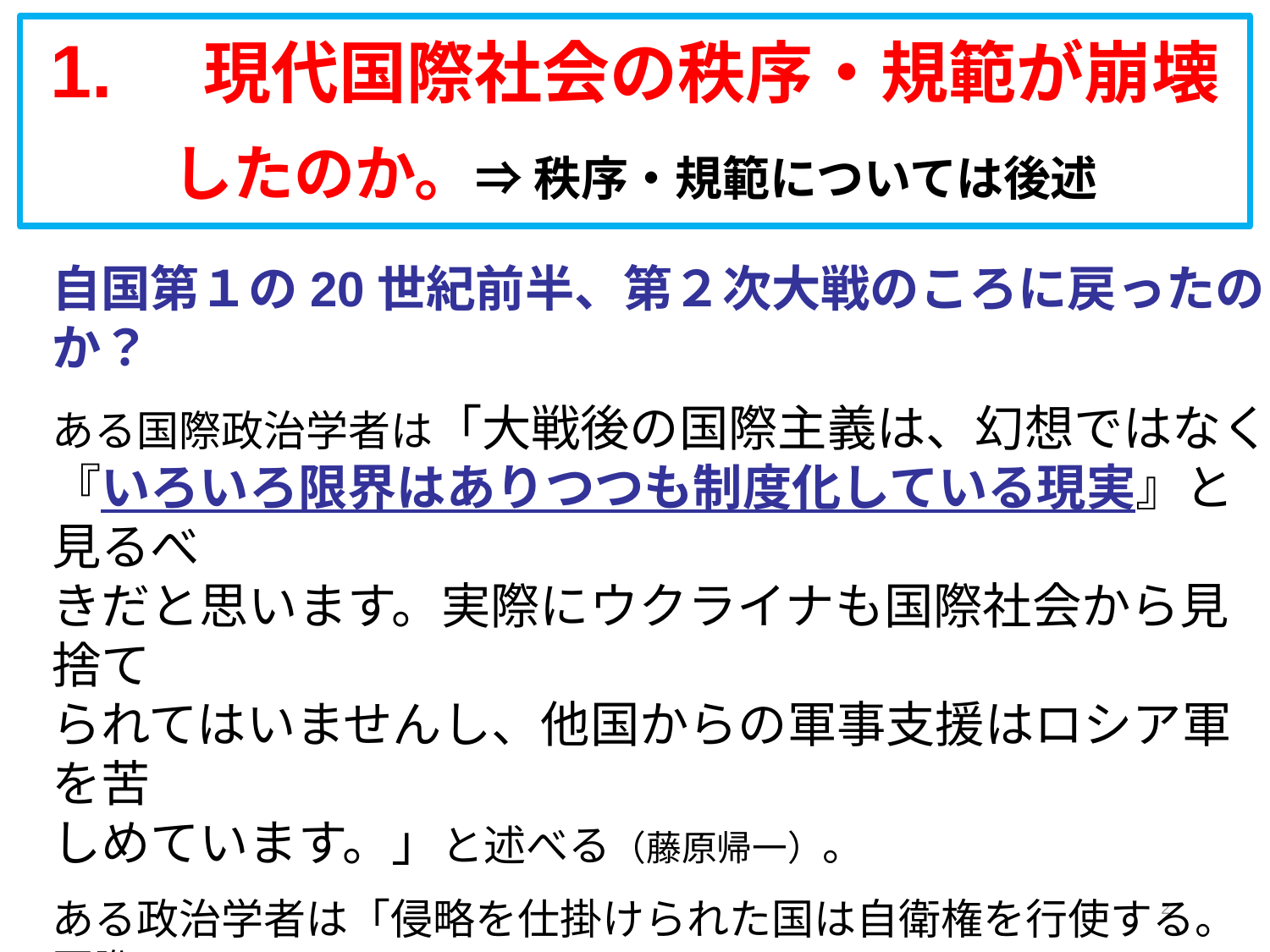

# 1.　現代国際社会の秩序・規範が崩壊 　 したのか。⇒ 秩序・規範については後述
自国第１の20世紀前半、第２次大戦のころに戻ったのか？
ある国際政治学者は「大戦後の国際主義は、幻想ではなく
『いろいろ限界はありつつも制度化している現実』と見るべ
きだと思います。実際にウクライナも国際社会から見捨て
られてはいませんし、他国からの軍事支援はロシア軍を苦
しめています。」と述べる（藤原帰一）。

ある政治学者は「侵略を仕掛けられた国は自衛権を行使する。国際
社会は侵略に抗議して経済制裁を行う。セオリー通りのことが行わ
れていて、国際社会の前提は基本的に覆っていない・・・自由で民主
的な政治体制や平和の重要性についての国際的なコンセンサスを
再確認する機会とすることができるかもしれません。」とみる（杉田敦）。
2